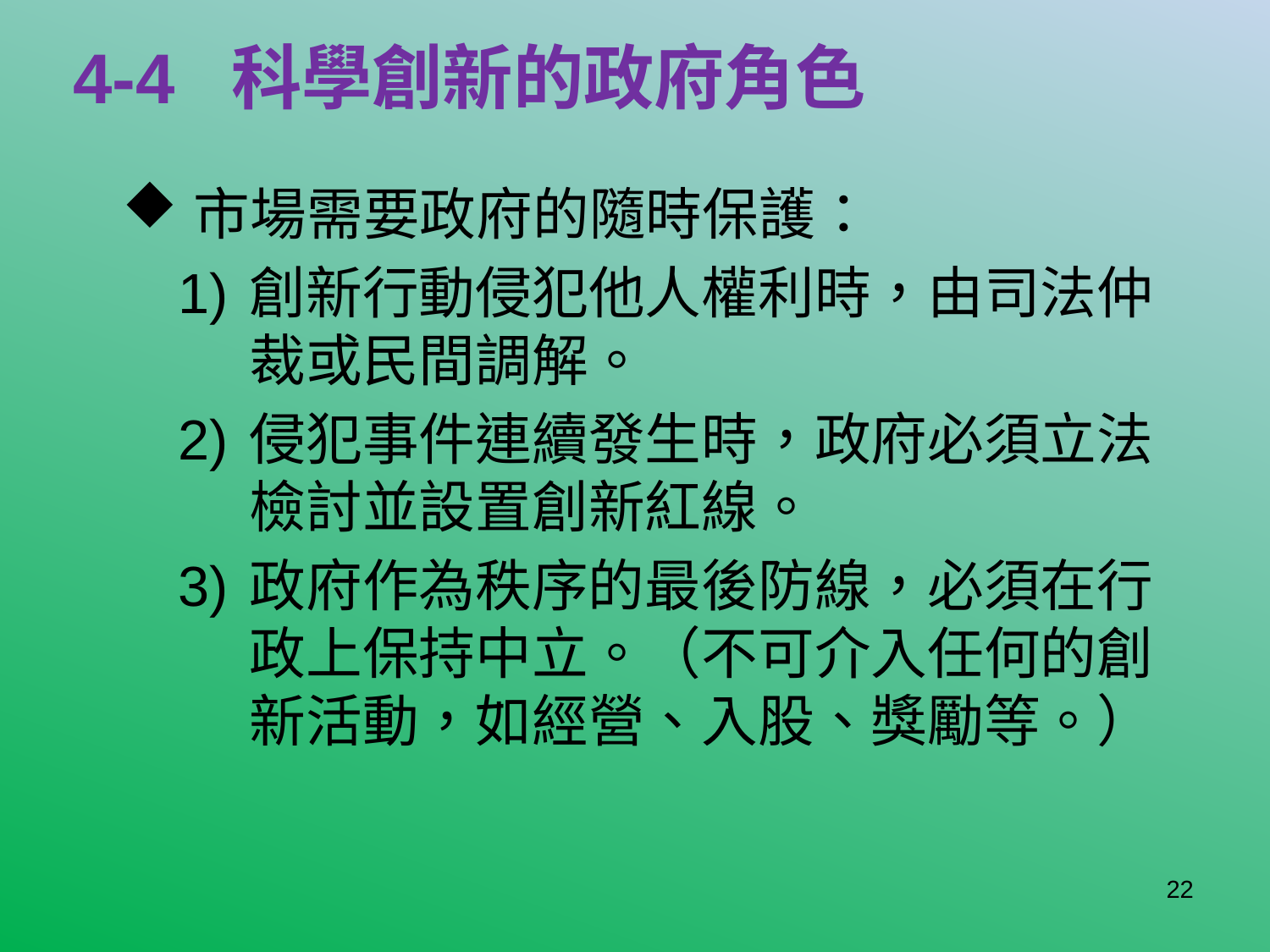

# 4-4  科學創新的政府角色
市場需要政府的隨時保護：
創新行動侵犯他人權利時，由司法仲裁或民間調解。
侵犯事件連續發生時，政府必須立法檢討並設置創新紅線。
政府作為秩序的最後防線，必須在行政上保持中立。（不可介入任何的創新活動，如經營、入股、獎勵等。）

22